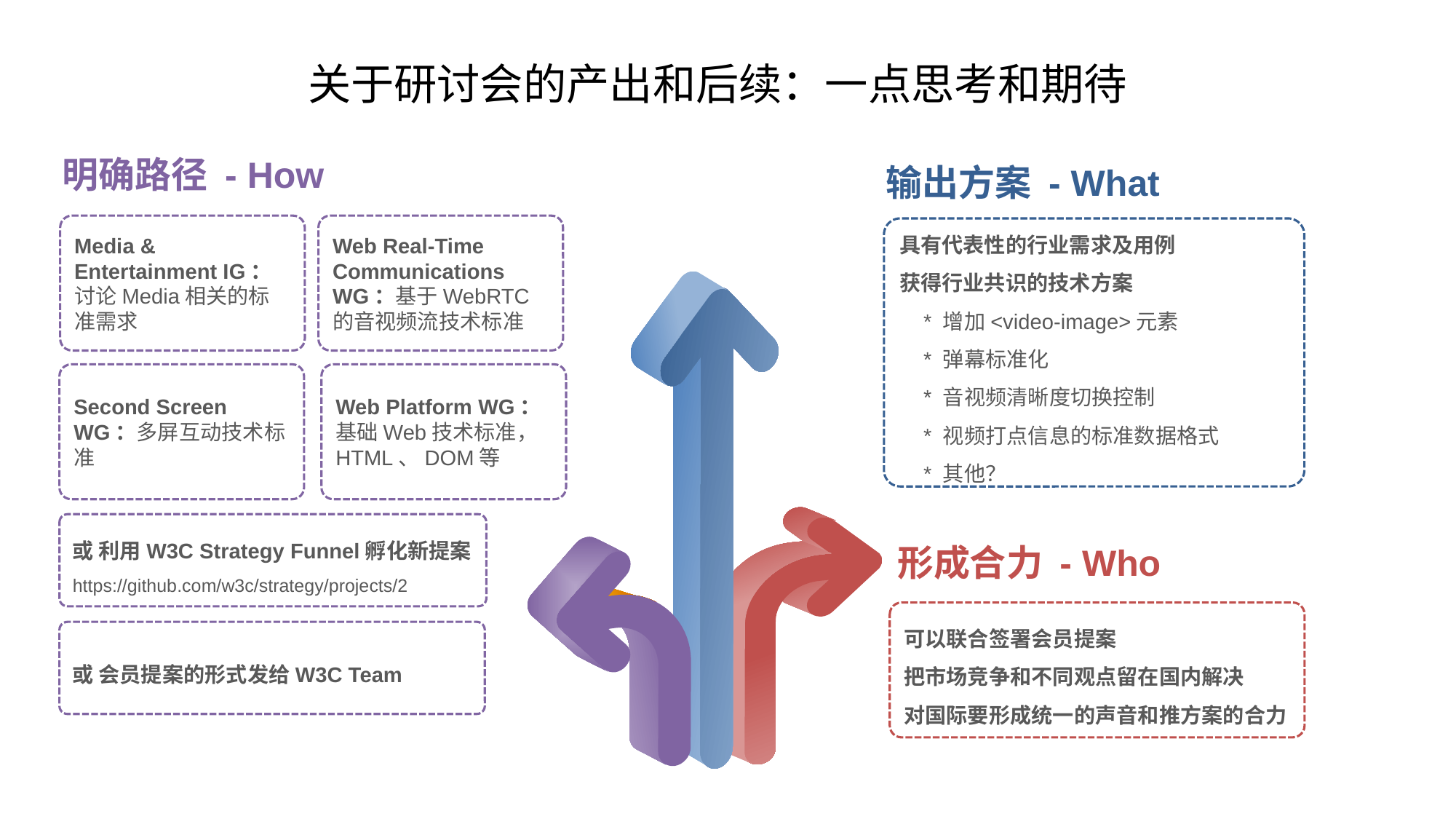

关于研讨会的产出和后续：一点思考和期待
明确路径 - How
输出方案 - What
Media & Entertainment IG：讨论Media相关的标准需求
Web Real-Time Communications WG：基于WebRTC的音视频流技术标准
具有代表性的行业需求及用例
获得行业共识的技术方案
    * 增加<video-image>元素
    * 弹幕标准化
    * 音视频清晰度切换控制
    * 视频打点信息的标准数据格式
    * 其他？

Second Screen WG：多屏互动技术标准
Web Platform WG：基础Web技术标准，HTML、DOM等

或 利用W3C Strategy Funnel孵化新提案https://github.com/w3c/strategy/projects/2
形成合力 - Who

可以联合签署会员提案
把市场竞争和不同观点留在国内解决
对国际要形成统一的声音和推方案的合力
或 会员提案的形式发给W3C Team